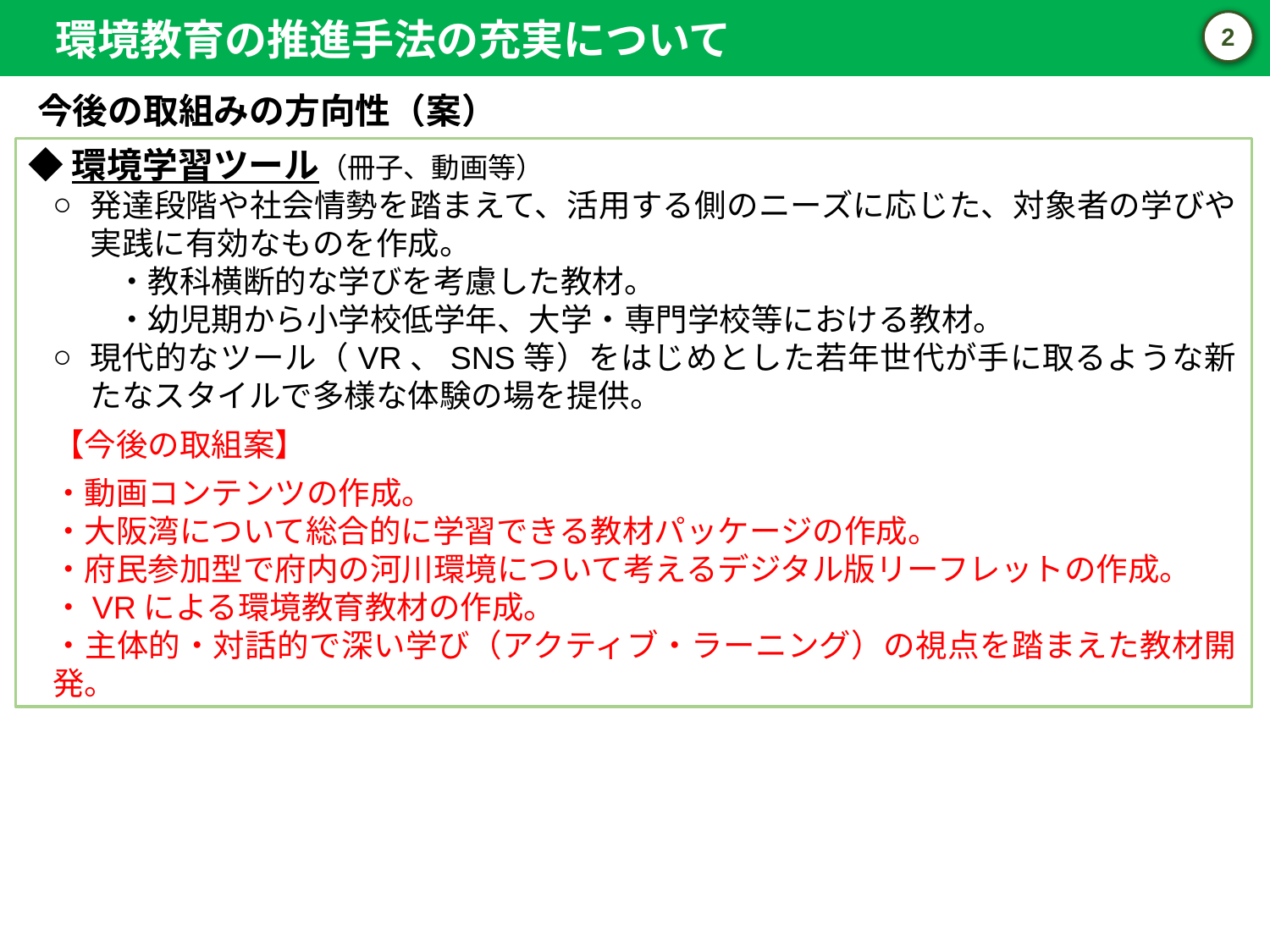

環境教育の推進手法の充実について
2
今後の取組みの方向性（案）
◆環境学習ツール（冊子、動画等）
発達段階や社会情勢を踏まえて、活用する側のニーズに応じた、対象者の学びや実践に有効なものを作成。
　　・教科横断的な学びを考慮した教材。
　　・幼児期から小学校低学年、大学・専門学校等における教材。
現代的なツール（VR、SNS等）をはじめとした若年世代が手に取るような新たなスタイルで多様な体験の場を提供。
【今後の取組案】
・動画コンテンツの作成。
・大阪湾について総合的に学習できる教材パッケージの作成。
・府民参加型で府内の河川環境について考えるデジタル版リーフレットの作成。
・VRによる環境教育教材の作成。
・主体的・対話的で深い学び（アクティブ・ラーニング）の視点を踏まえた教材開発。